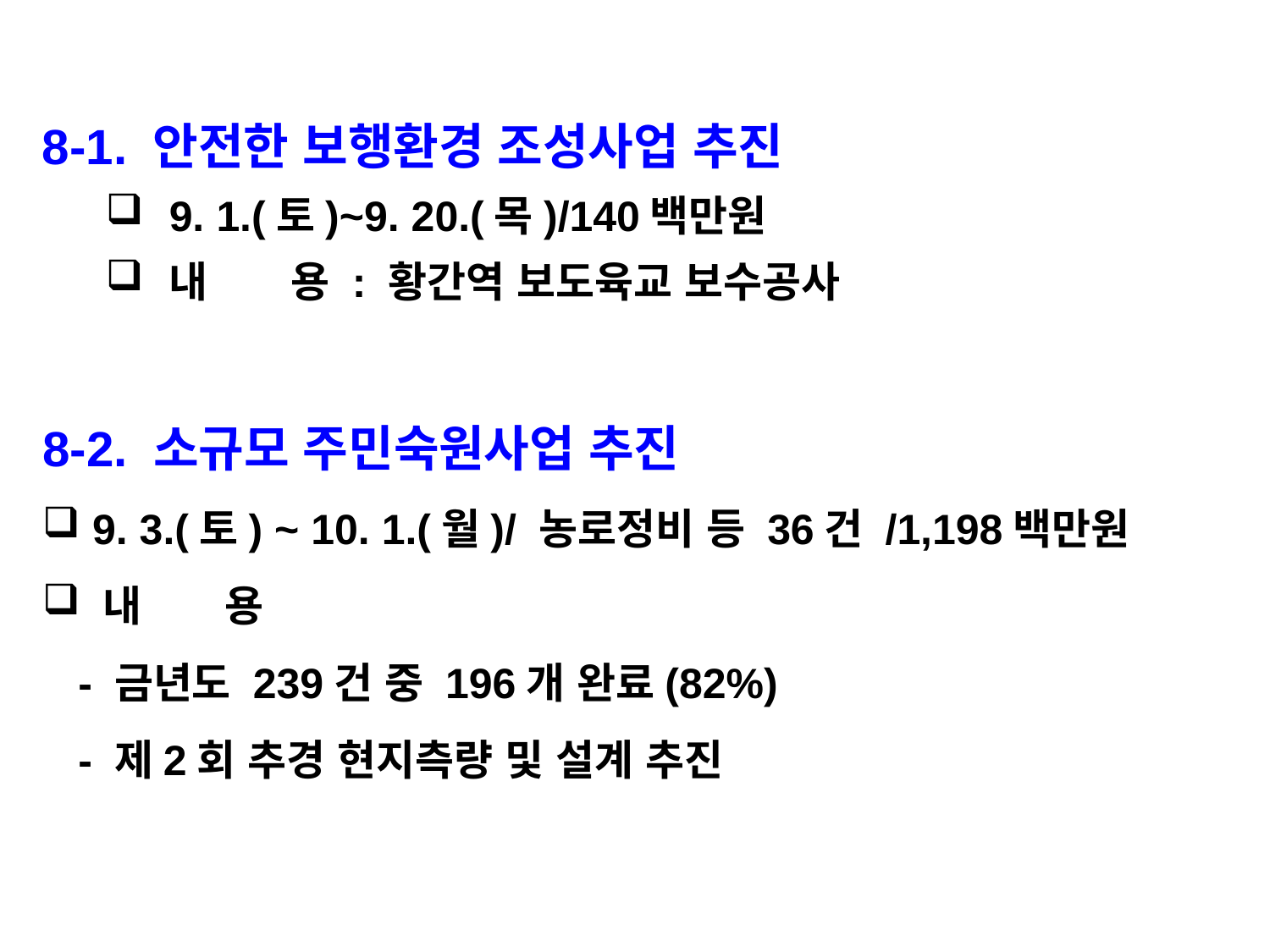

8-1. 안전한 보행환경 조성사업 추진
9. 1.(토)~9. 20.(목)/140백만원
내       용 : 황간역 보도육교 보수공사

8-2. 소규모 주민숙원사업 추진
 9. 3.(토) ~ 10. 1.(월)/ 농로정비 등 36건 /1,198백만원
 내       용
   - 금년도 239건 중 196개 완료(82%)
   - 제2회 추경 현지측량 및 설계 추진